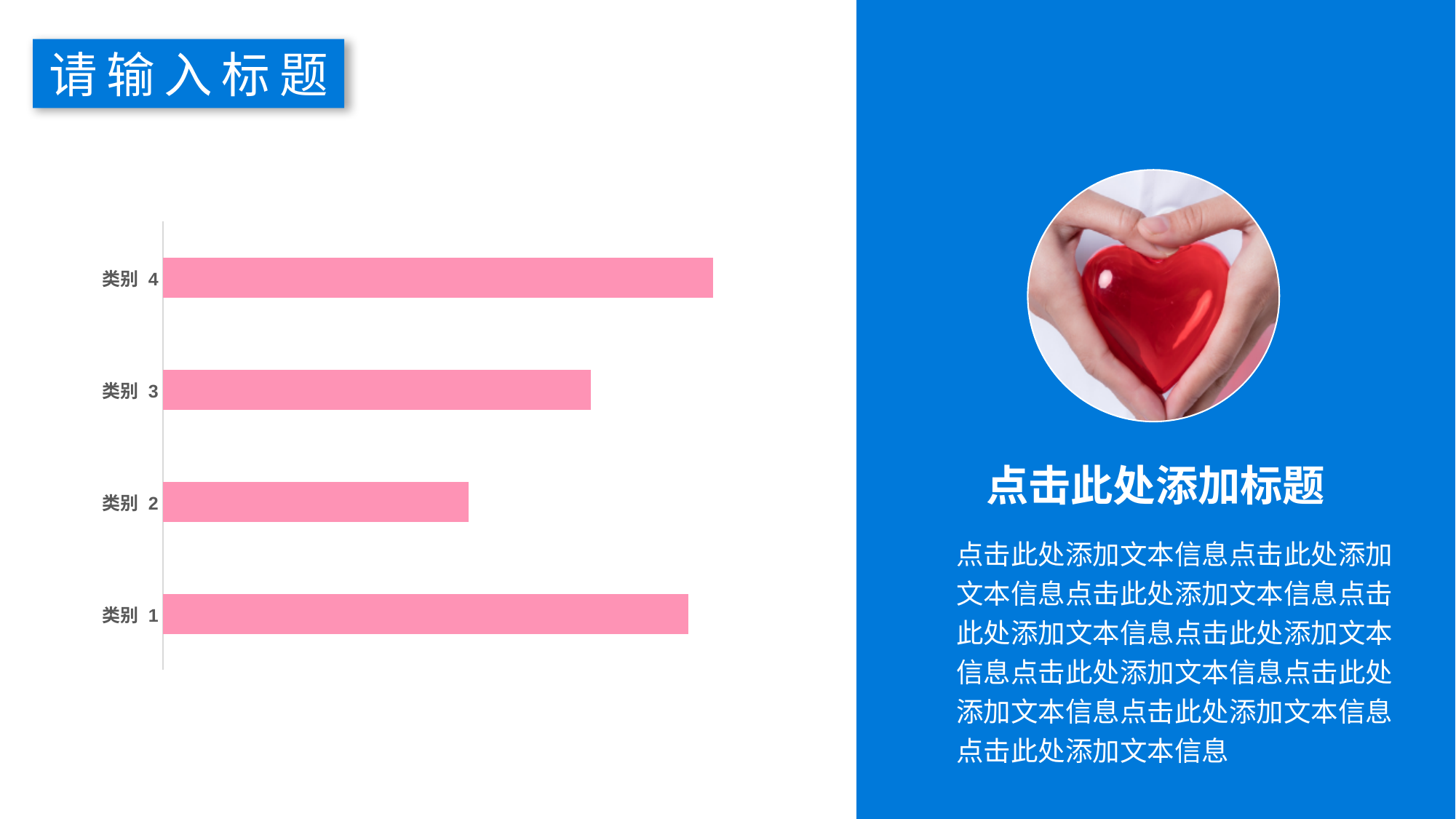

请输入标题

### Chart

| Category | 系列 1 |
|---|---|
| 类别 1 | 4.3 |
| 类别 2 | 2.5 |
| 类别 3 | 3.5 |
| 类别 4 | 4.5 |
点击此处添加标题
点击此处添加文本信息点击此处添加文本信息点击此处添加文本信息点击此处添加文本信息点击此处添加文本信息点击此处添加文本信息点击此处添加文本信息点击此处添加文本信息点击此处添加文本信息